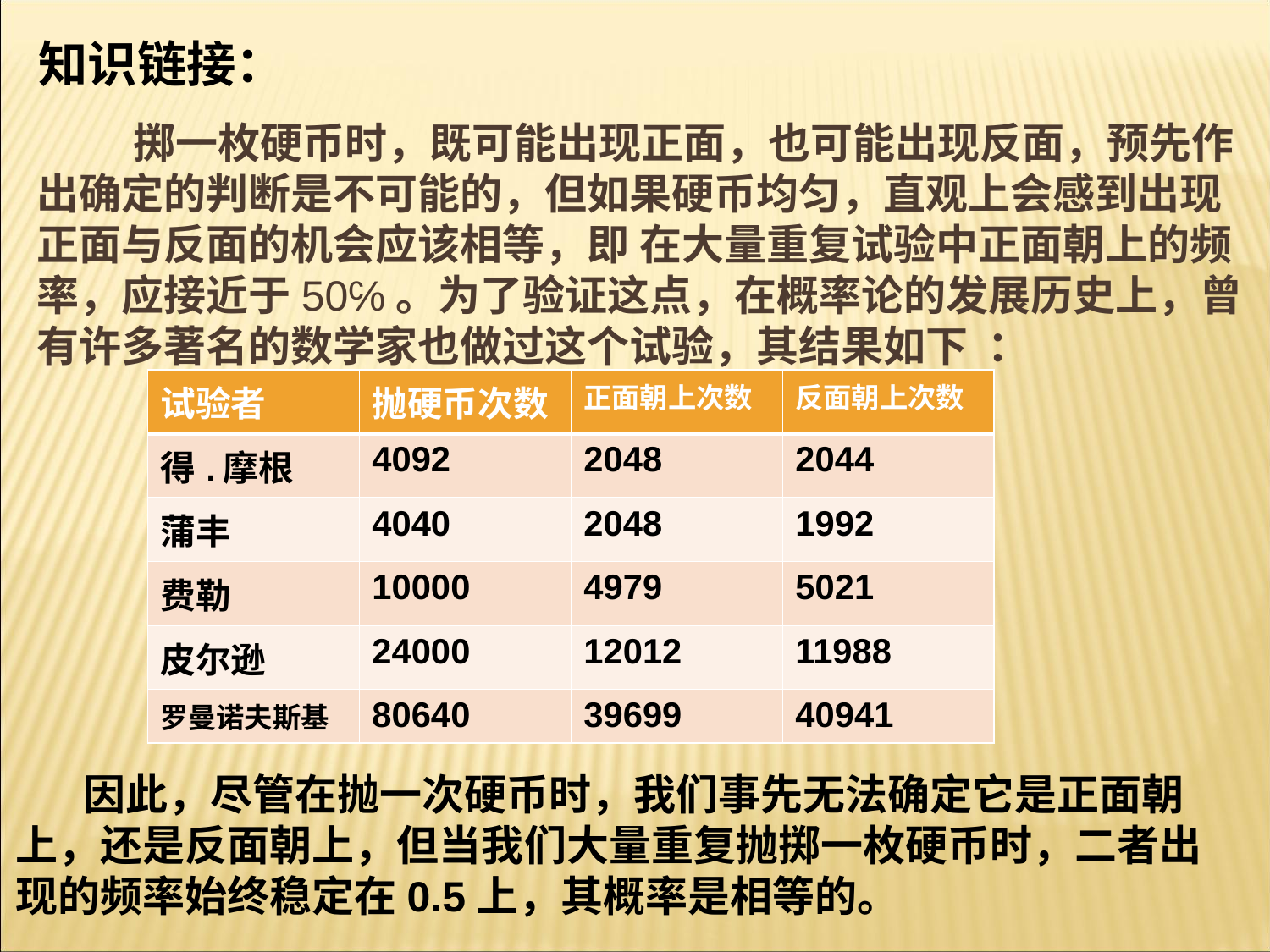

知识链接：
# 掷一枚硬币时，既可能出现正面，也可能出现反面，预先作出确定的判断是不可能的，但如果硬币均匀，直观上会感到出现正面与反面的机会应该相等，即 在大量重复试验中正面朝上的频率，应接近于50℅。为了验证这点，在概率论的发展历史上，曾 有许多著名的数学家也做过这个试验，其结果如下  ：
| 试验者 | 抛硬币次数 | 正面朝上次数 | 反面朝上次数 |
| --- | --- | --- | --- |
| 得.摩根 | 4092 | 2048 | 2044 |
| 蒲丰 | 4040 | 2048 | 1992 |
| 费勒 | 10000 | 4979 | 5021 |
| 皮尔逊 | 24000 | 12012 | 11988 |
| 罗曼诺夫斯基 | 80640 | 39699 | 40941 |
      因此，尽管在抛一次硬币时，我们事先无法确定它是正面朝
上，还是反面朝上，但当我们大量重复抛掷一枚硬币时，二者出
现的频率始终稳定在0.5上，其概率是相等的。